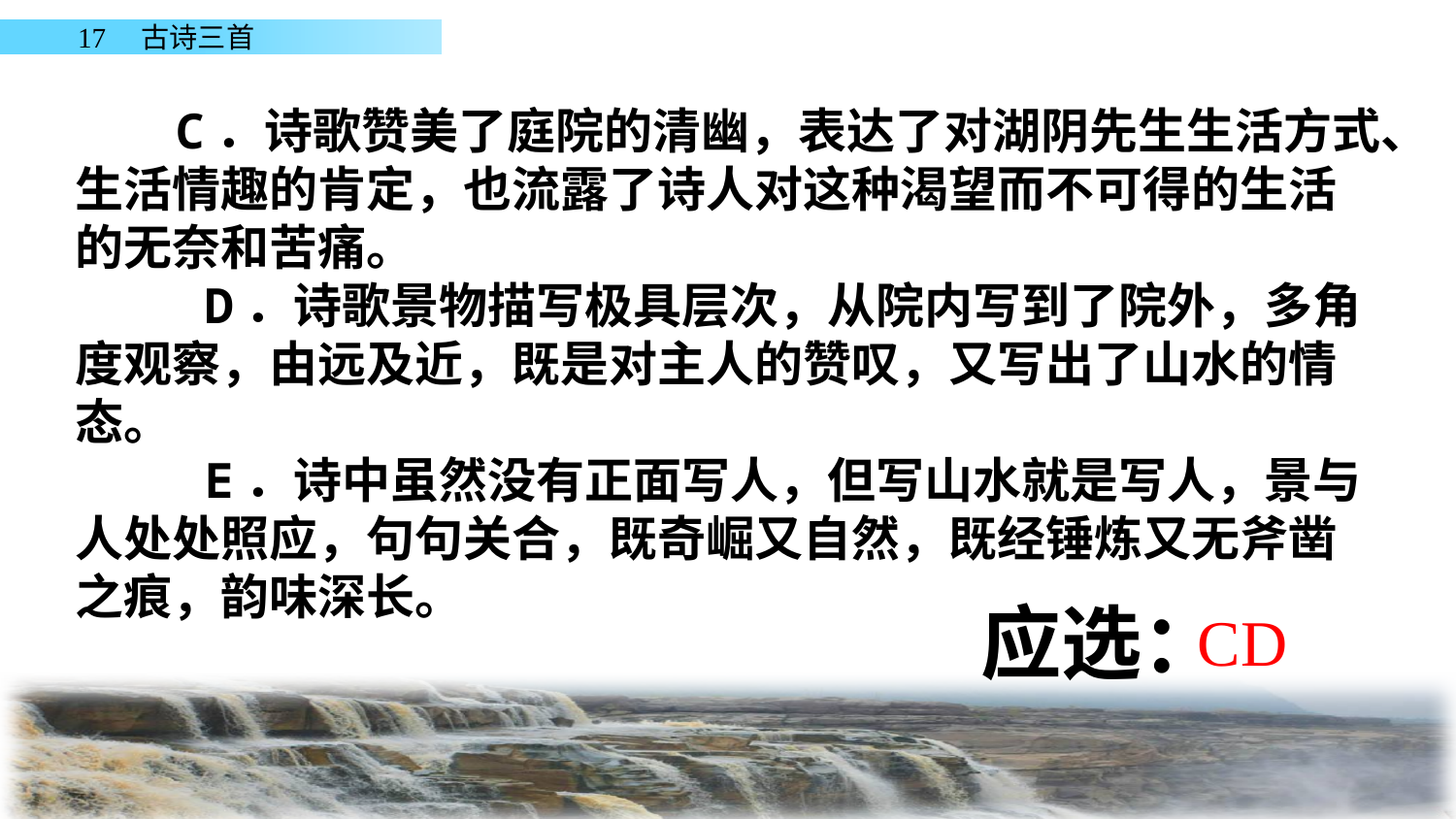

C．诗歌赞美了庭院的清幽，表达了对湖阴先生生活方式、生活情趣的肯定，也流露了诗人对这种渴望而不可得的生活的无奈和苦痛。
   D．诗歌景物描写极具层次，从院内写到了院外，多角度观察，由远及近，既是对主人的赞叹，又写出了山水的情态。
   E．诗中虽然没有正面写人，但写山水就是写人，景与人处处照应，句句关合，既奇崛又自然，既经锤炼又无斧凿之痕，韵味深长。
 应选：
CD